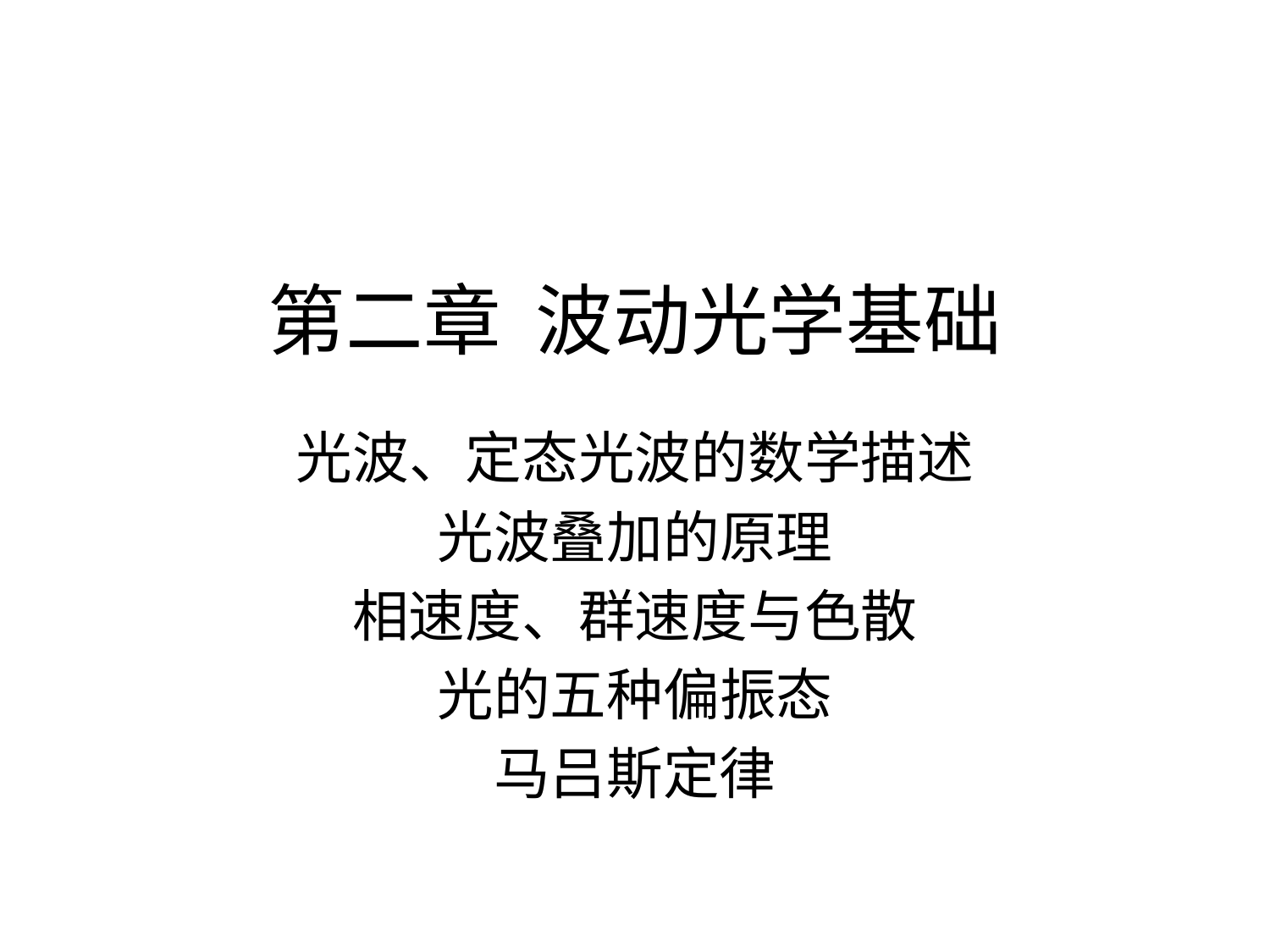

# 第二章  波动光学基础
光波、定态光波的数学描述
光波叠加的原理
相速度、群速度与色散
光的五种偏振态
马吕斯定律